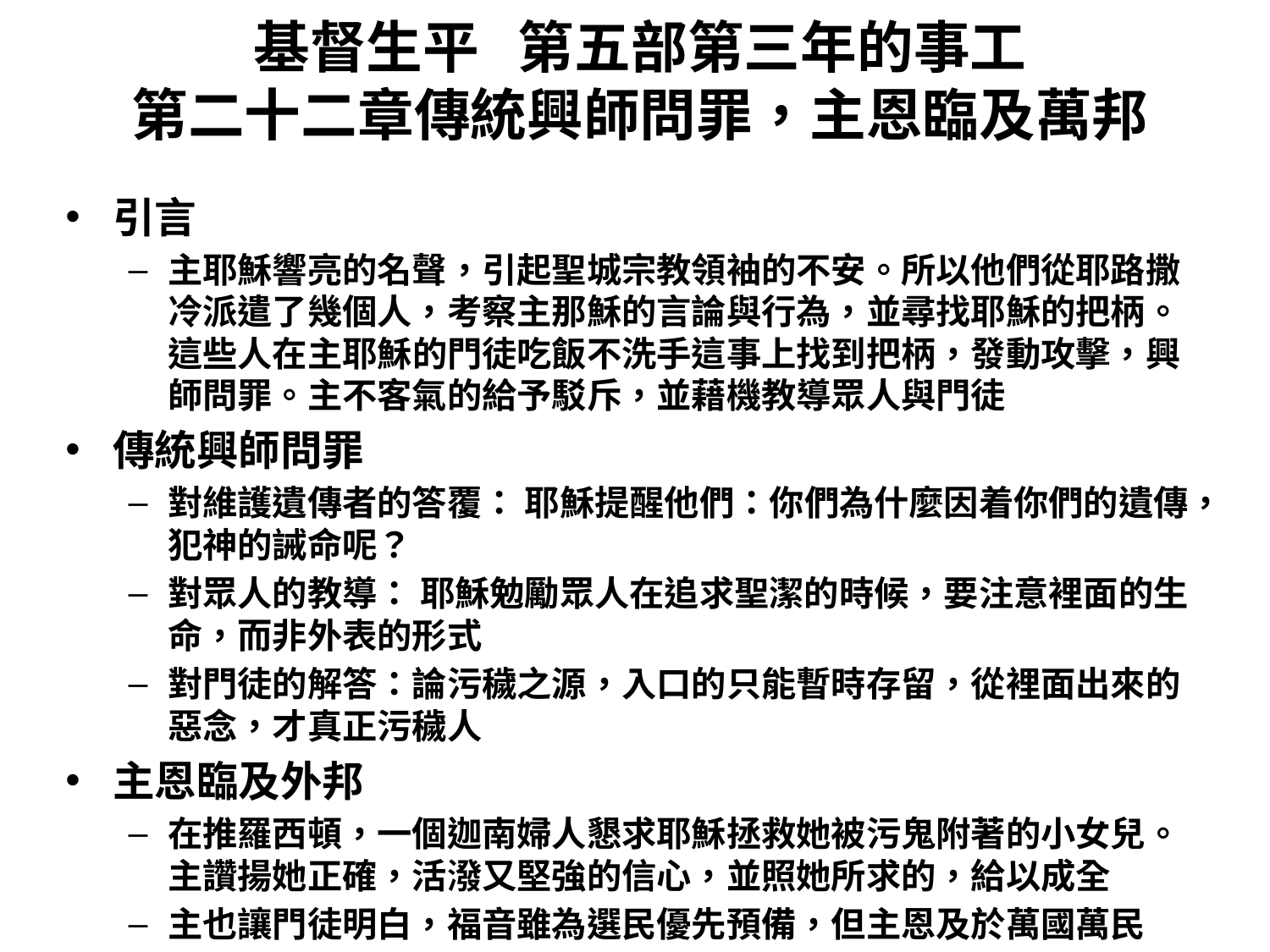

# 基督生平   第五部第三年的事工 第二十二章傳統興師問罪，主恩臨及萬邦
引言
主耶穌響亮的名聲，引起聖城宗教領袖的不安。所以他們從耶路撒冷派遣了幾個人，考察主那穌的言論與行為，並尋找耶穌的把柄。這些人在主耶穌的門徒吃飯不洗手這事上找到把柄，發動攻擊，興師問罪。主不客氣的給予駁斥，並藉機教導眾人與門徒
傳統興師問罪
對維護遺傳者的答覆： 耶穌提醒他們：你們為什麼因着你們的遺傳，犯神的誡命呢？
對眾人的教導： 耶穌勉勵眾人在追求聖潔的時候，要注意裡面的生命，而非外表的形式
對門徒的解答：論污穢之源，入口的只能暫時存留，從裡面出來的惡念，才真正污穢人
主恩臨及外邦
在推羅西頓，一個迦南婦人懇求耶穌拯救她被污鬼附著的小女兒。主讚揚她正確，活潑又堅強的信心，並照她所求的，給以成全
主也讓門徒明白，福音雖為選民優先預備，但主恩及於萬國萬民